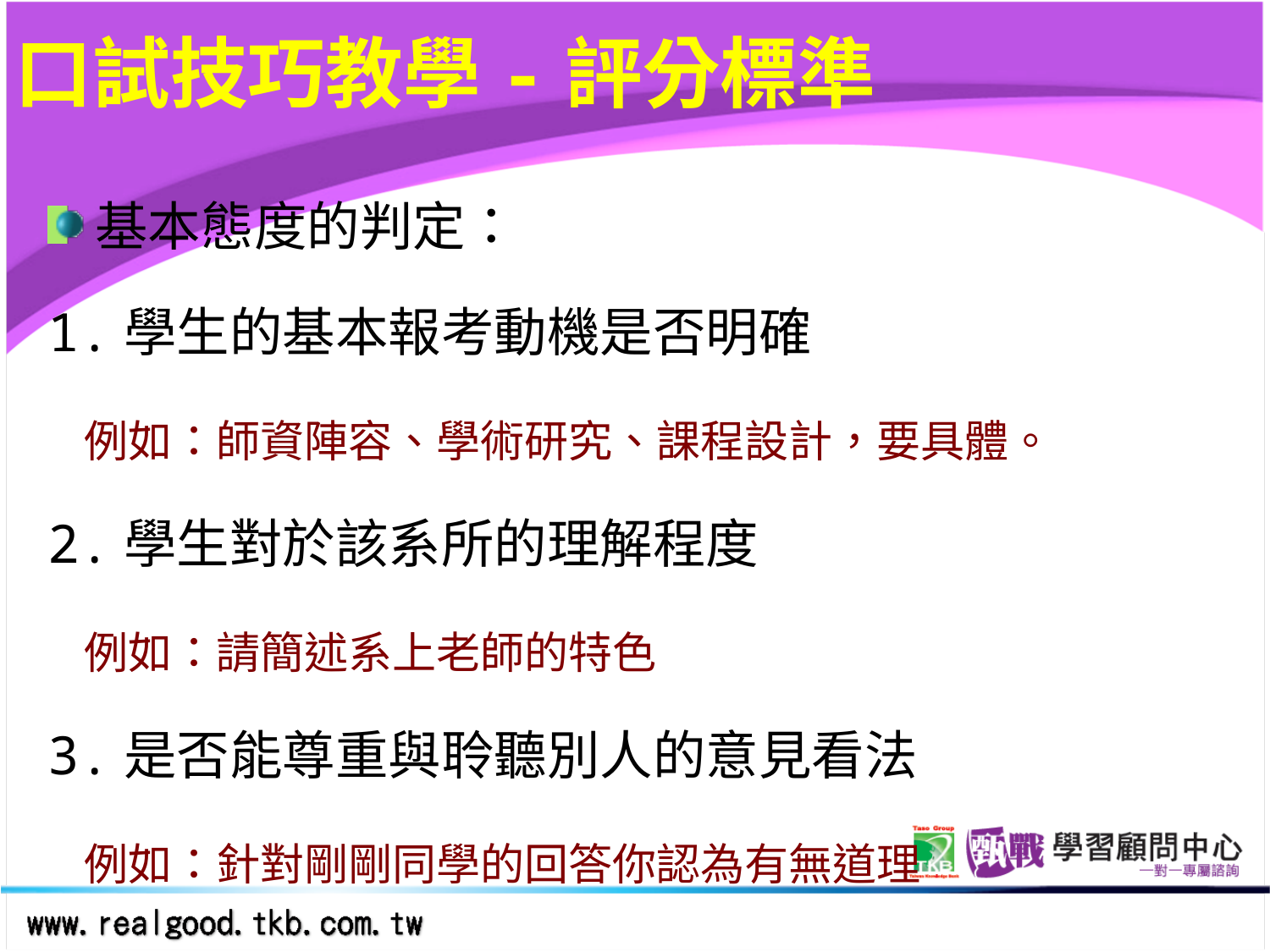

# 口試技巧教學-評分標準
基本態度的判定：
1.學生的基本報考動機是否明確
  例如：師資陣容、學術研究、課程設計，要具體。
2.學生對於該系所的理解程度
  例如：請簡述系上老師的特色
3.是否能尊重與聆聽別人的意見看法
  例如：針對剛剛同學的回答你認為有無道理